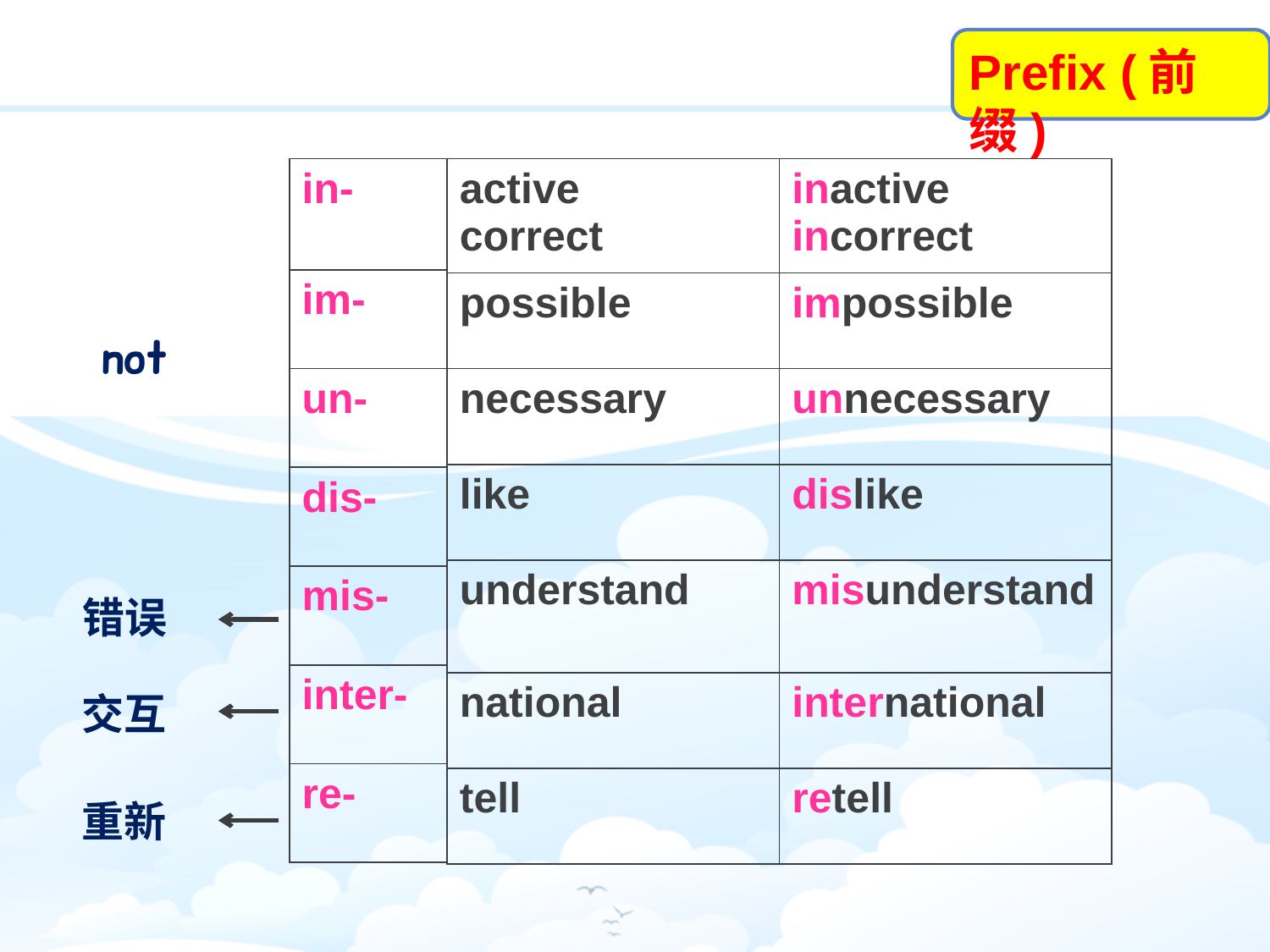

Prefix (前缀)
| in- |
| --- |
| im- |
| un- |
| dis- |
| mis- |
| inter- |
| re- |
| active correct | inactive incorrect |
| --- | --- |
| possible | impossible |
| necessary | unnecessary |
| like | dislike |
| understand | misunderstand |
| national | international |
| tell | retell |

not
错误
交互
重新